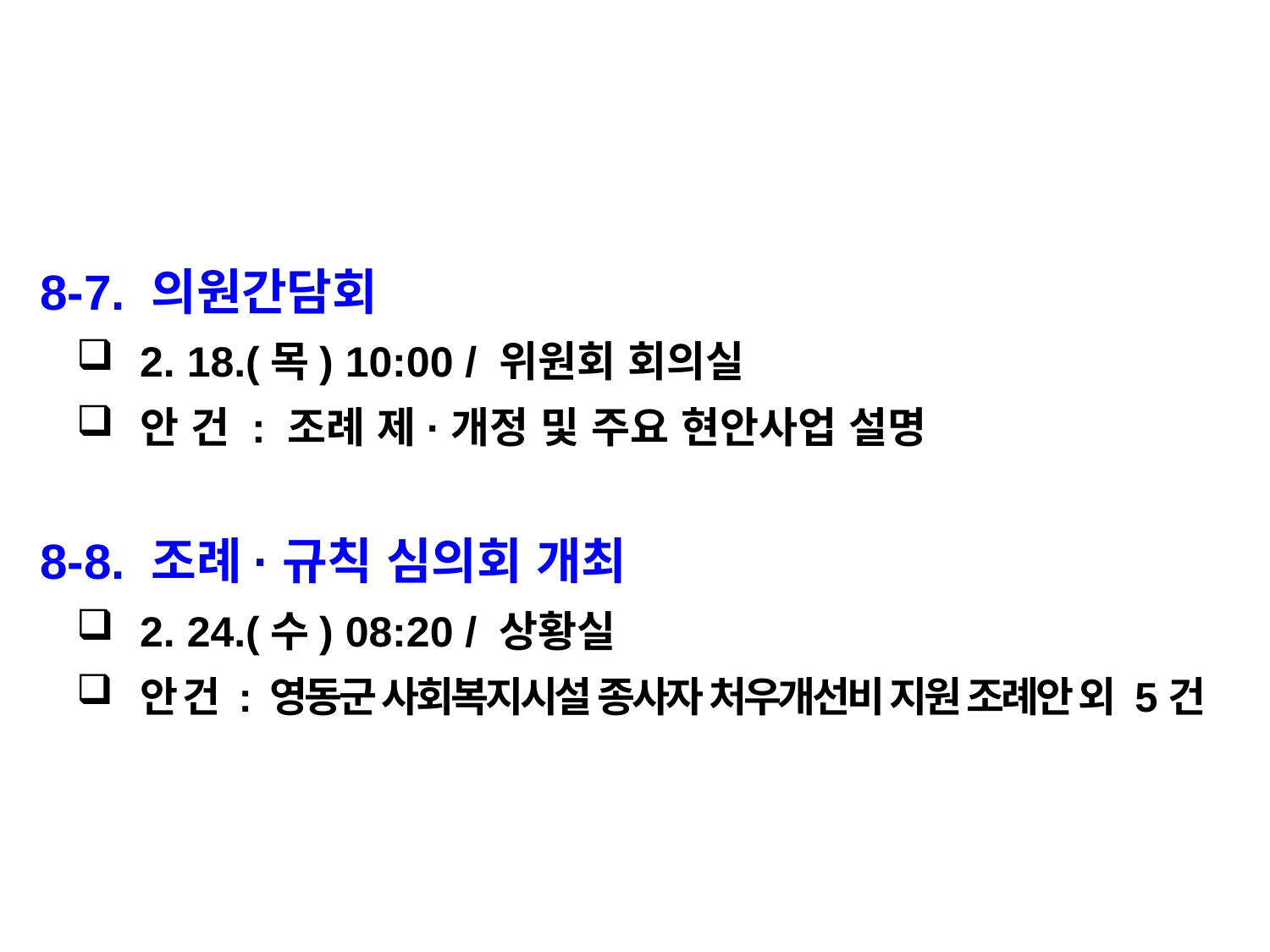

8-7. 의원간담회
2. 18.(목) 10:00 / 위원회 회의실
안 건 : 조례 제·개정 및 주요 현안사업 설명

  8-8. 조례·규칙 심의회 개최
2. 24.(수) 08:20 / 상황실
안 건 : 영동군 사회복지시설 종사자 처우개선비 지원 조례안 외 5건